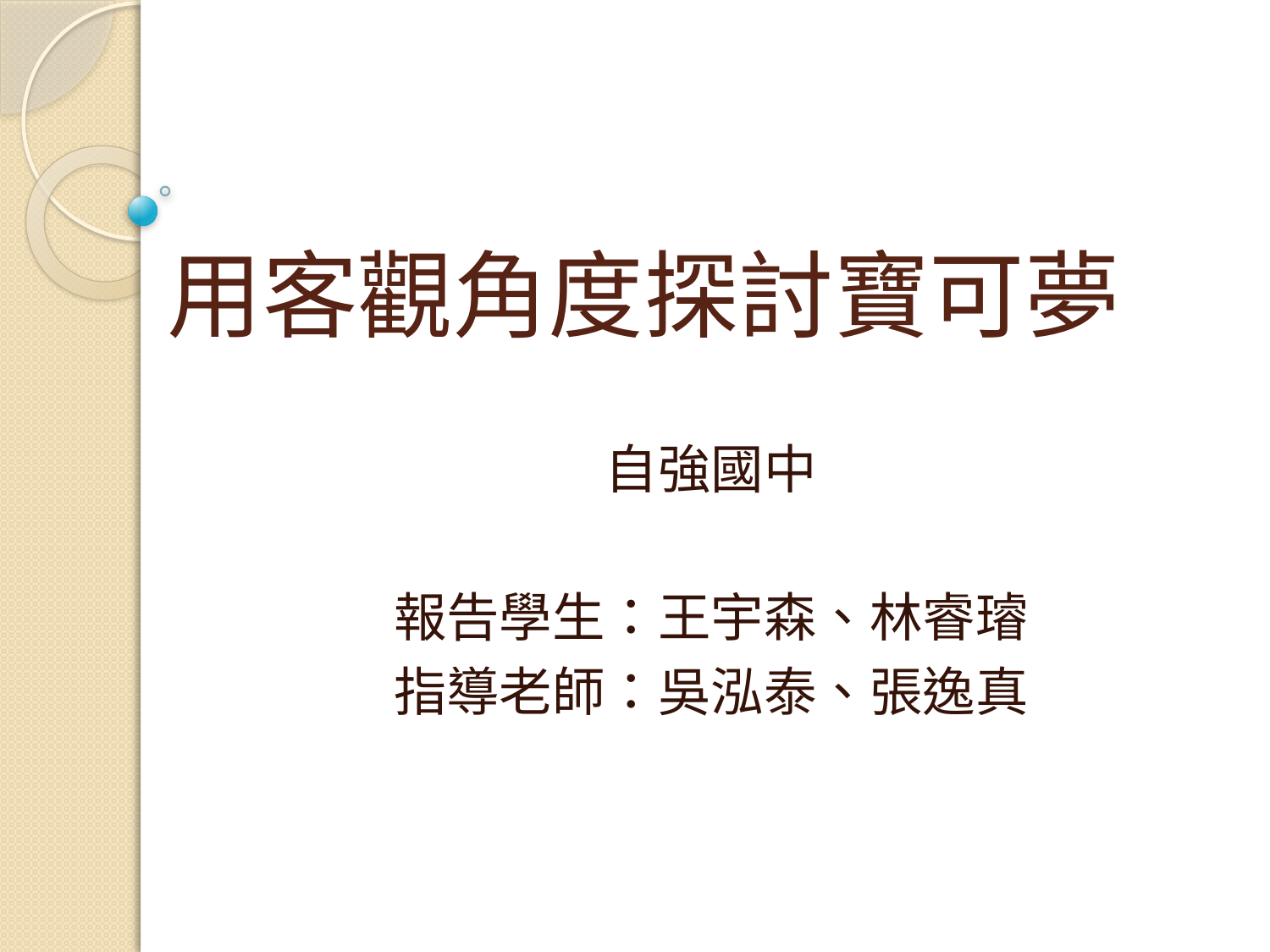

# 用客觀角度探討寶可夢
自強國中

報告學生：王宇森、林睿璿
指導老師：吳泓泰、張逸真